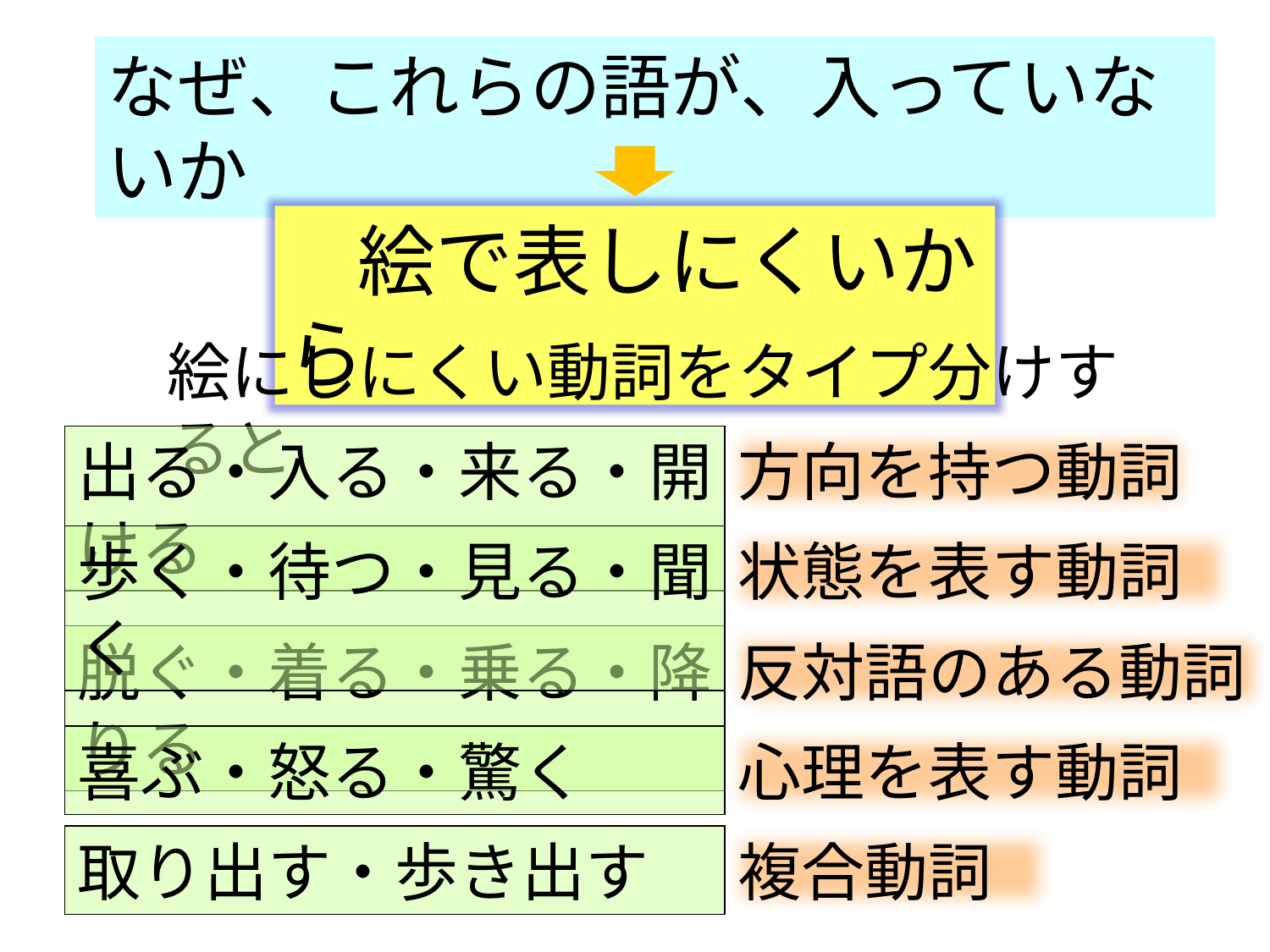

なぜ、これらの語が、入っていないか

　絵で表しにくいから
絵にしにくい動詞をタイプ分けすると
出る・入る・来る・開ける
方向を持つ動詞
歩く・待つ・見る・聞く
状態を表す動詞
脱ぐ・着る・乗る・降りる
反対語のある動詞
心理を表す動詞
喜ぶ・怒る・驚く
取り出す・歩き出す
複合動詞